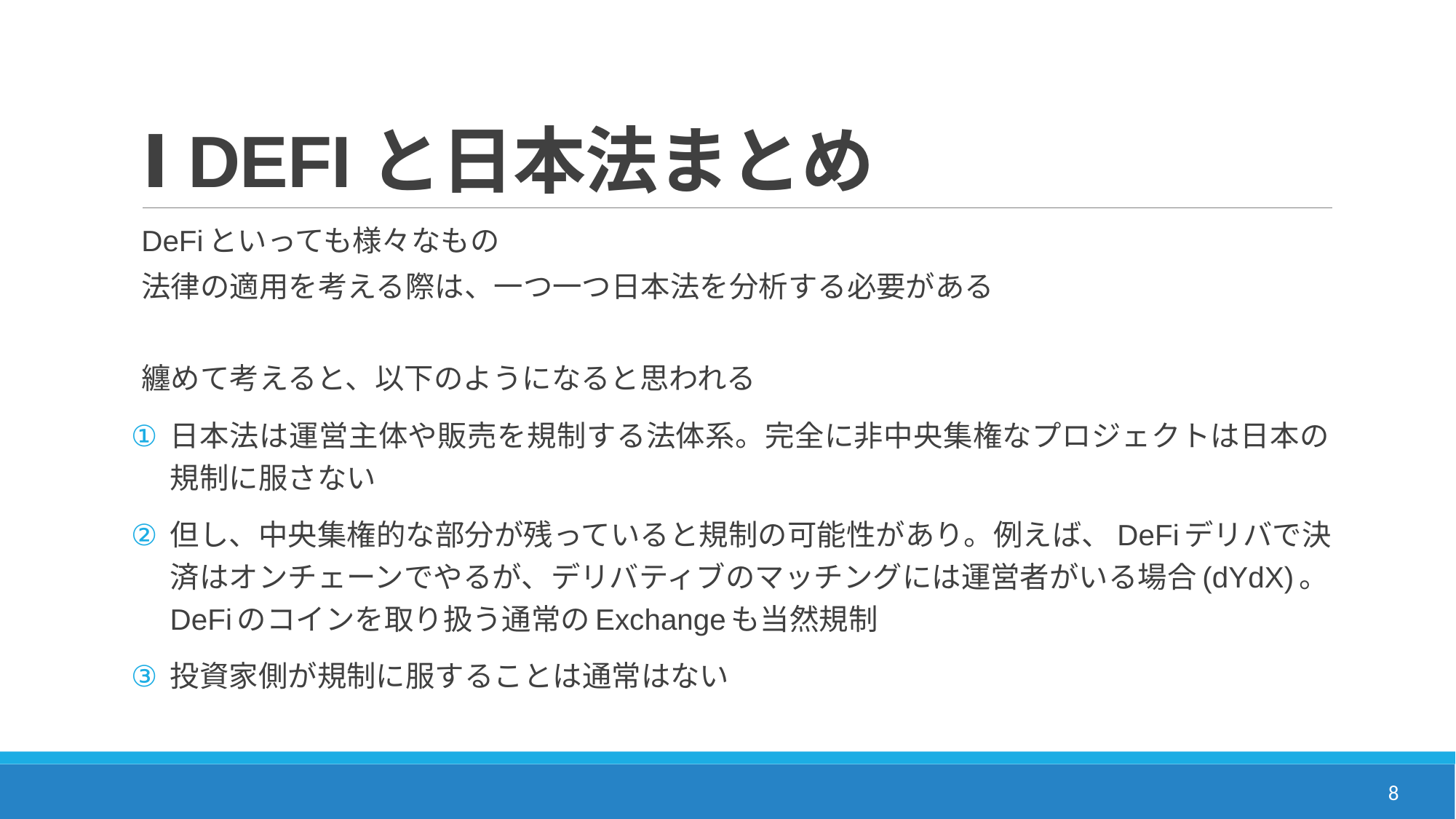

# Ⅰ DEFIと日本法まとめ
DeFiといっても様々なもの
法律の適用を考える際は、一つ一つ日本法を分析する必要がある

纏めて考えると、以下のようになると思われる
日本法は運営主体や販売を規制する法体系。完全に非中央集権なプロジェクトは日本の規制に服さない
但し、中央集権的な部分が残っていると規制の可能性があり。例えば、DeFiデリバで決済はオンチェーンでやるが、デリバティブのマッチングには運営者がいる場合(dYdX)。DeFiのコインを取り扱う通常のExchangeも当然規制
投資家側が規制に服することは通常はない

8